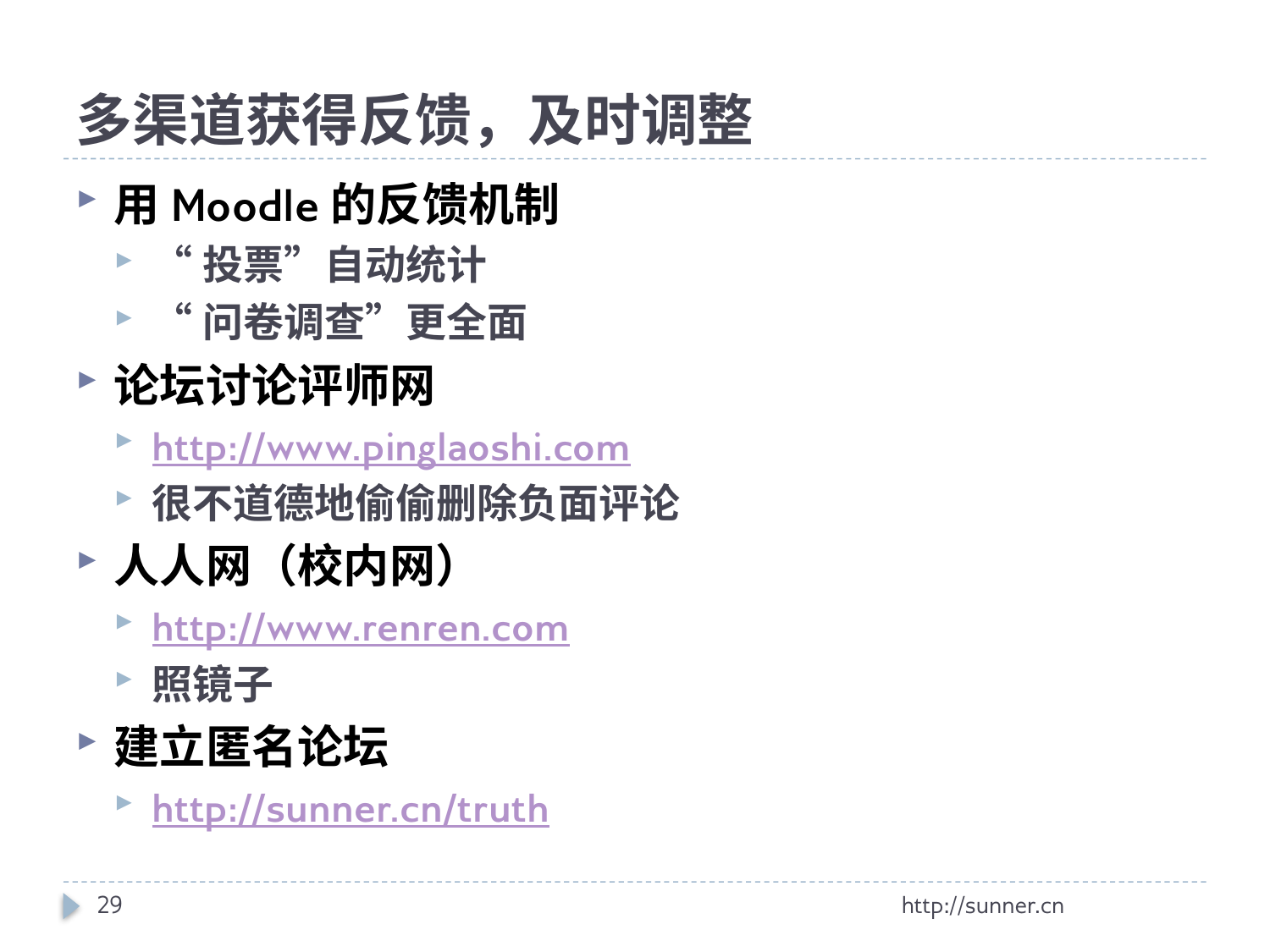

# 多渠道获得反馈，及时调整
用Moodle的反馈机制
“投票”自动统计
“问卷调查”更全面
论坛讨论评师网
http://www.pinglaoshi.com
很不道德地偷偷删除负面评论
人人网（校内网）
http://www.renren.com
照镜子
建立匿名论坛
http://sunner.cn/truth

29
http://sunner.cn